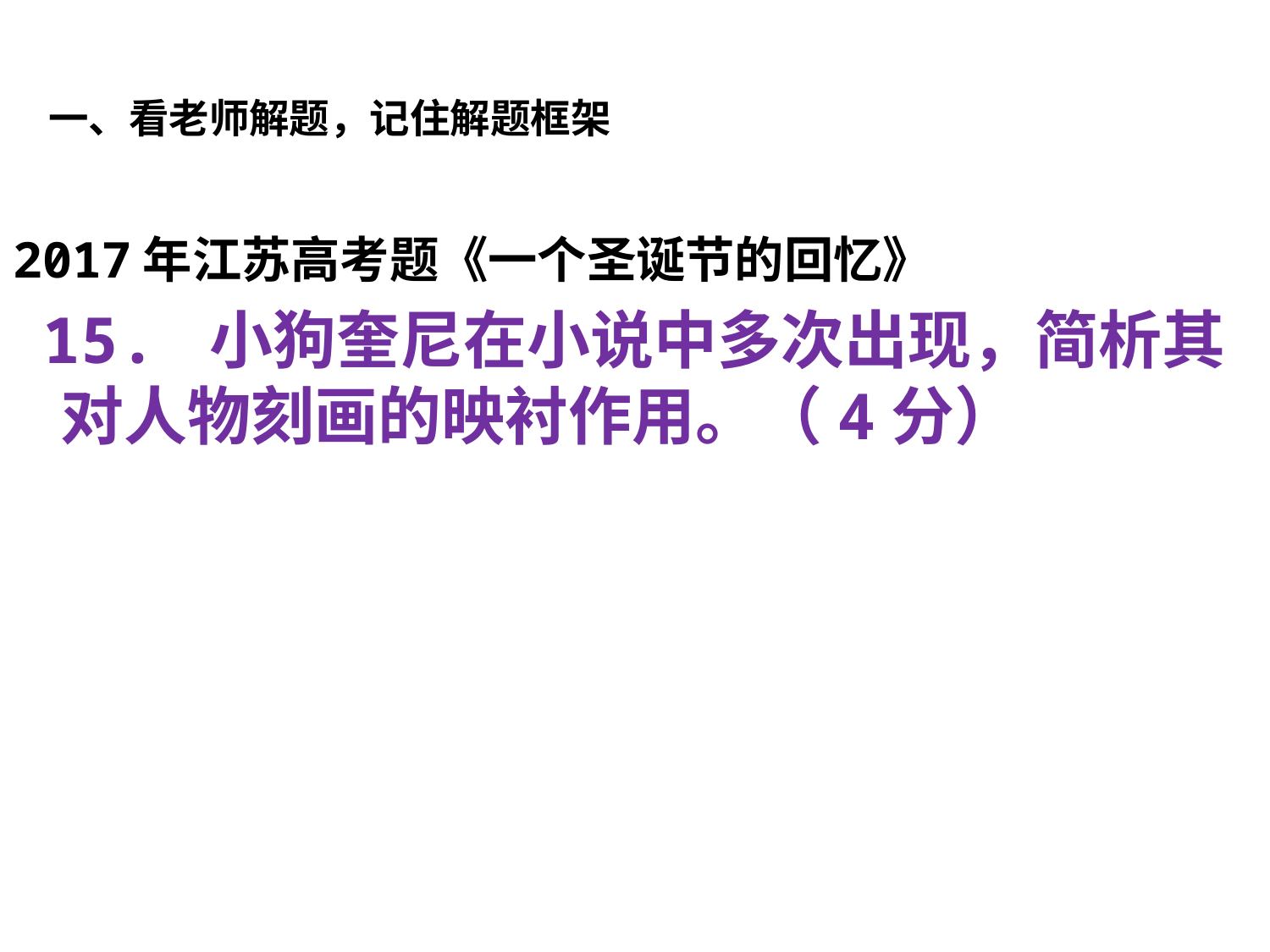

# 一、看老师解题，记住解题框架
2017年江苏高考题《一个圣诞节的回忆》
 15. 小狗奎尼在小说中多次出现，简析其对人物刻画的映衬作用。（4分）